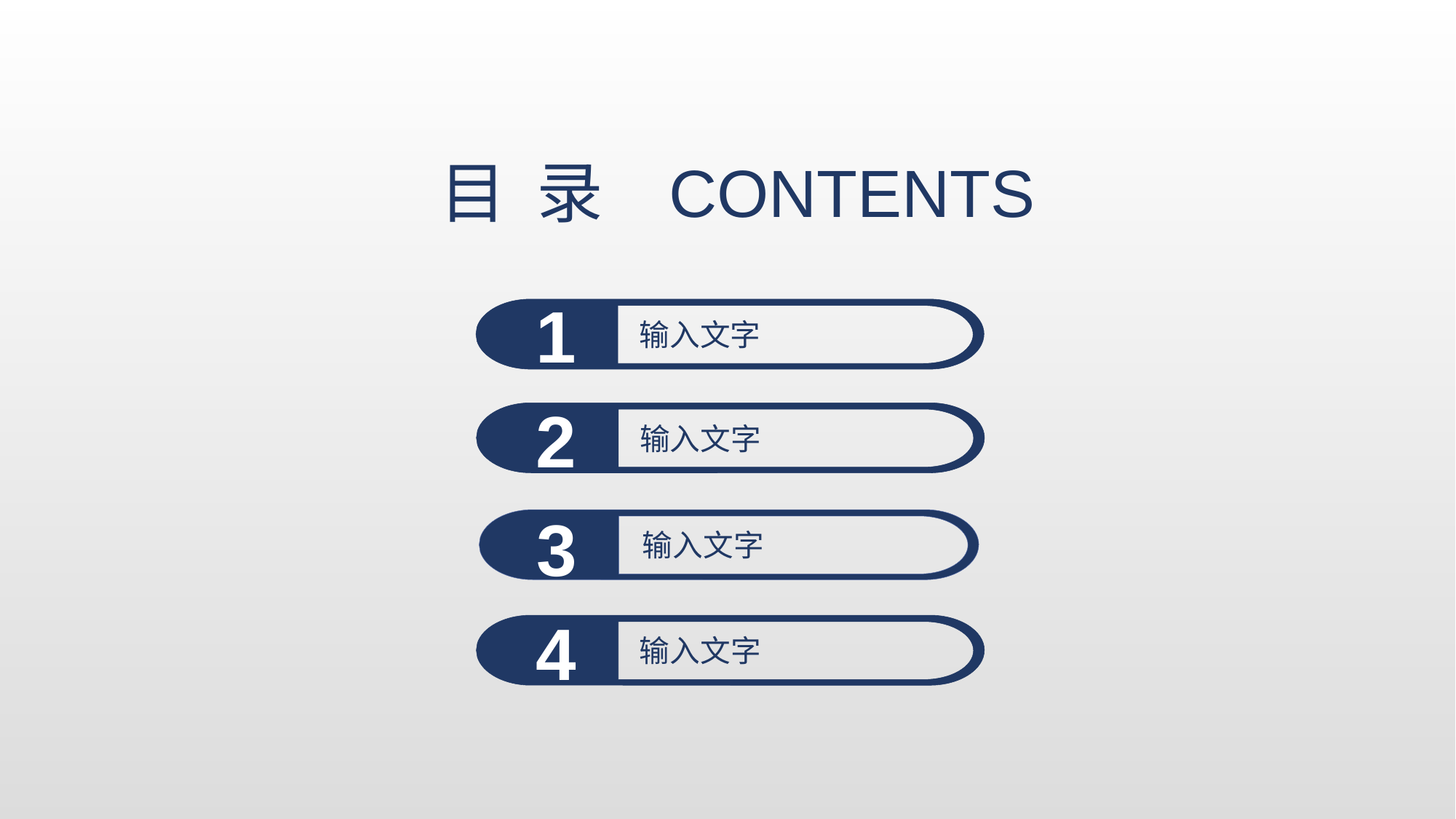

CONTENTS
目  录
1
输入文字
二
3
输入文字
4
2
输入文字
4
输入文字